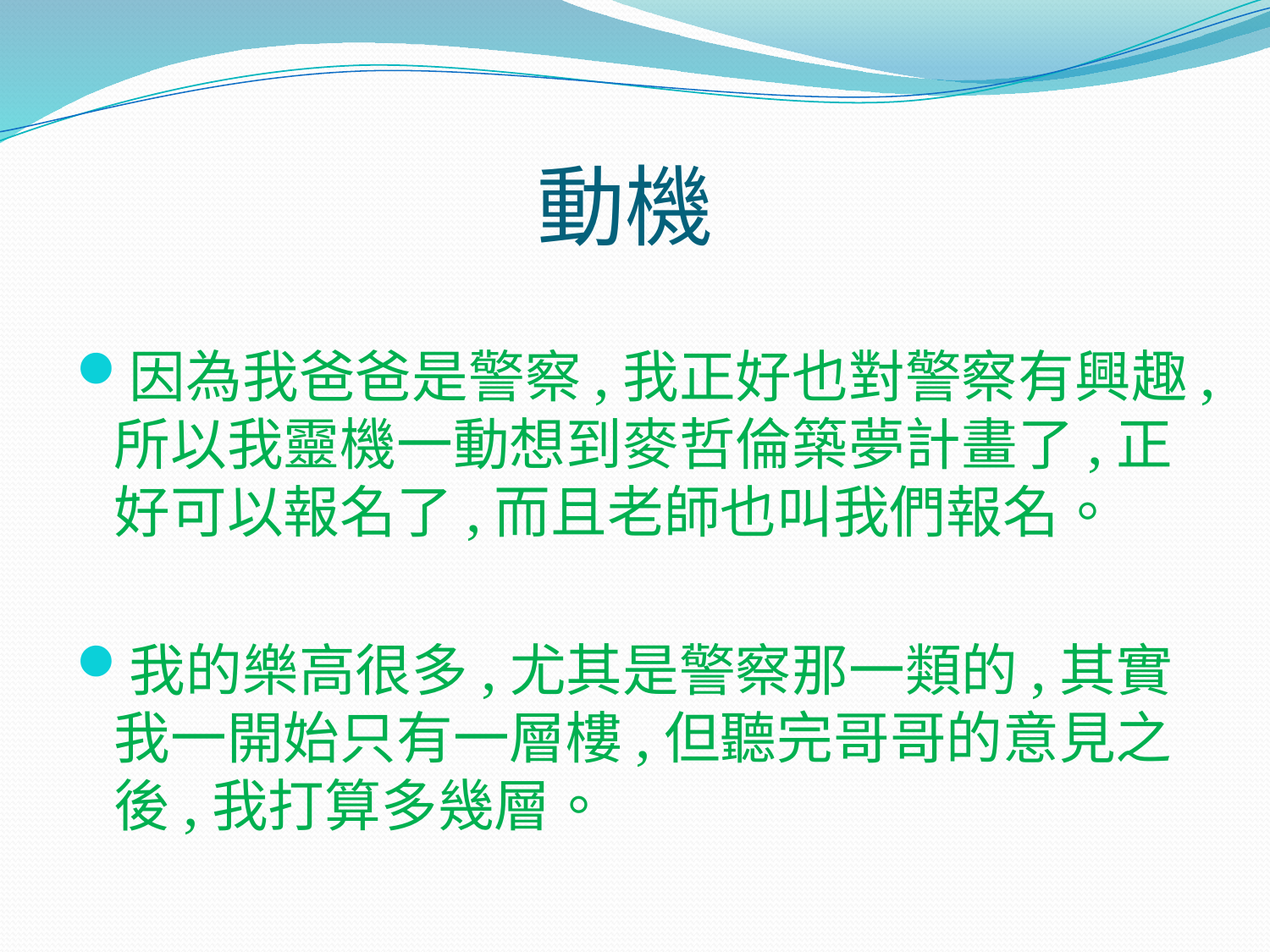

# 動機

因為我爸爸是警察,我正好也對警察有興趣,所以我靈機一動想到麥哲倫築夢計畫了,正好可以報名了,而且老師也叫我們報名。

我的樂高很多,尤其是警察那一類的,其實我一開始只有一層樓,但聽完哥哥的意見之後,我打算多幾層。